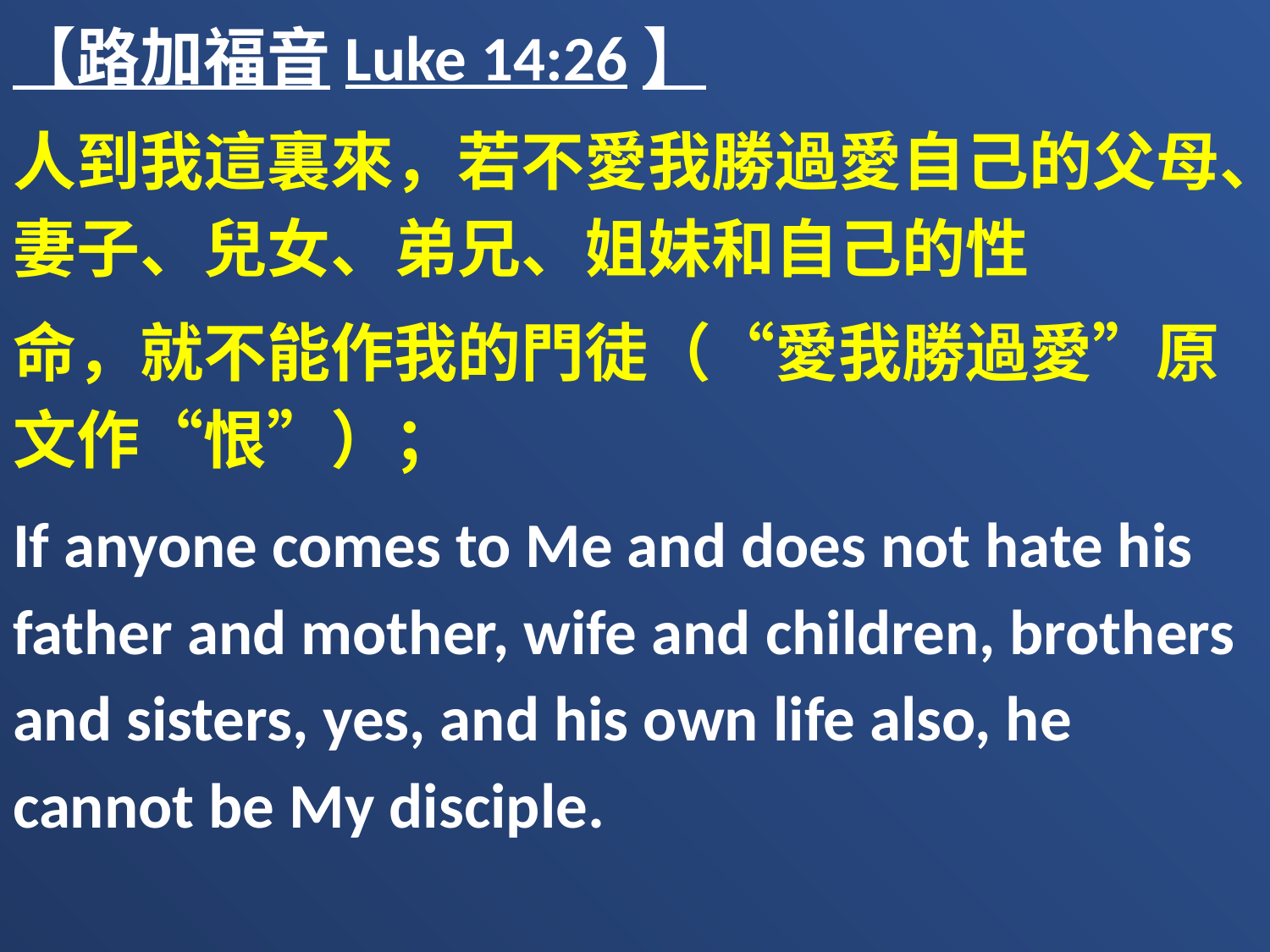

【路加福音Luke 14:26】
人到我這裏來，若不愛我勝過愛自己的父母、妻子、兒女、弟兄、姐妹和自己的性
命，就不能作我的門徒（“愛我勝過愛”原文作“恨”）；
If anyone comes to Me and does not hate his father and mother, wife and children, brothers and sisters, yes, and his own life also, he cannot be My disciple.